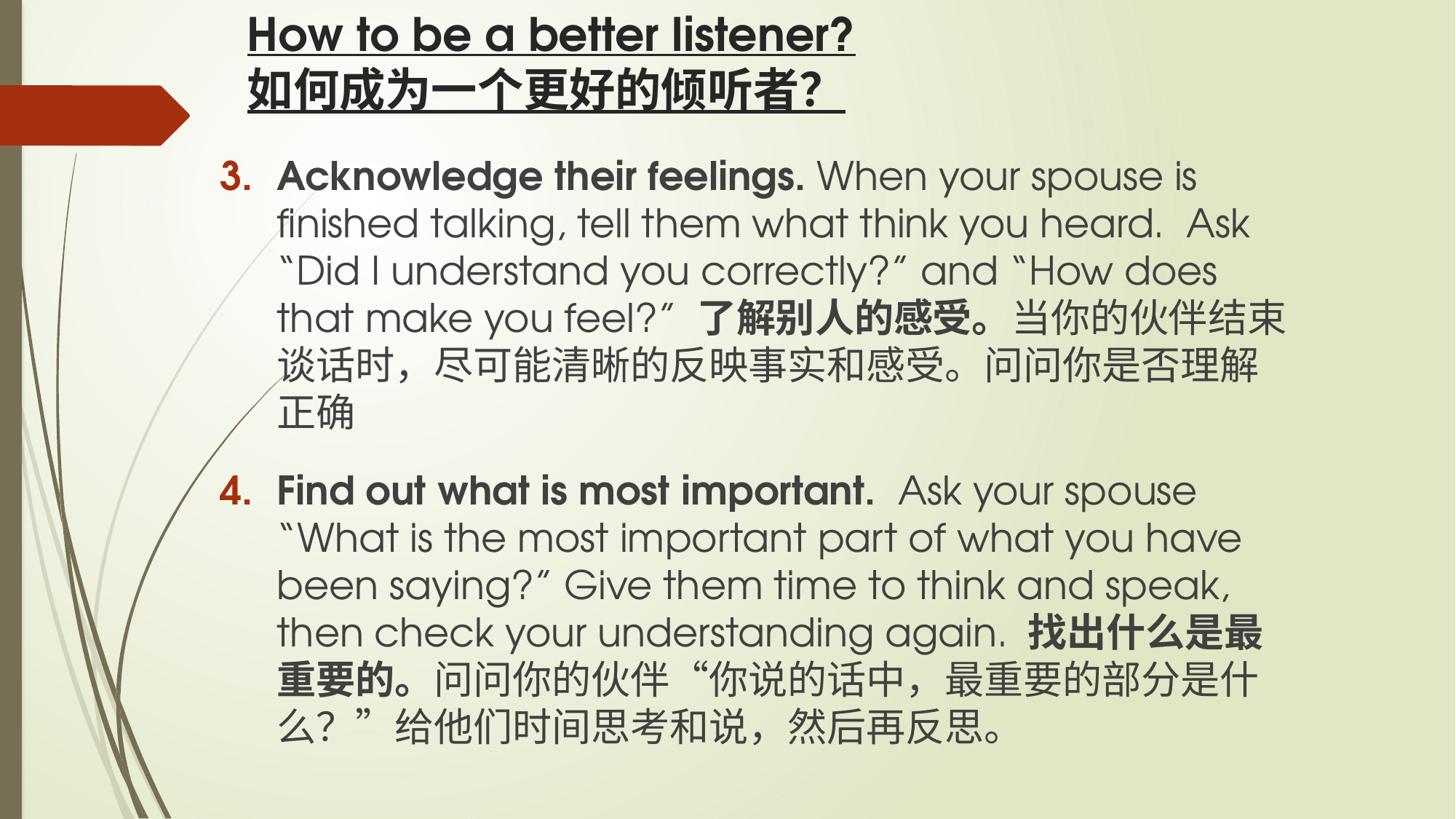

# How to be a better listener? 如何成为一个更好的倾听者？
Acknowledge their feelings. When your spouse is finished talking, tell them what think you heard.  Ask “Did I understand you correctly?” and “How does that make you feel?” 了解别人的感受。当你的伙伴结束谈话时，尽可能清晰的反映事实和感受。问问你是否理解正确
Find out what is most important.  Ask your spouse “What is the most important part of what you have been saying?” Give them time to think and speak, then check your understanding again. 找出什么是最重要的。问问你的伙伴“你说的话中，最重要的部分是什么？”给他们时间思考和说，然后再反思。